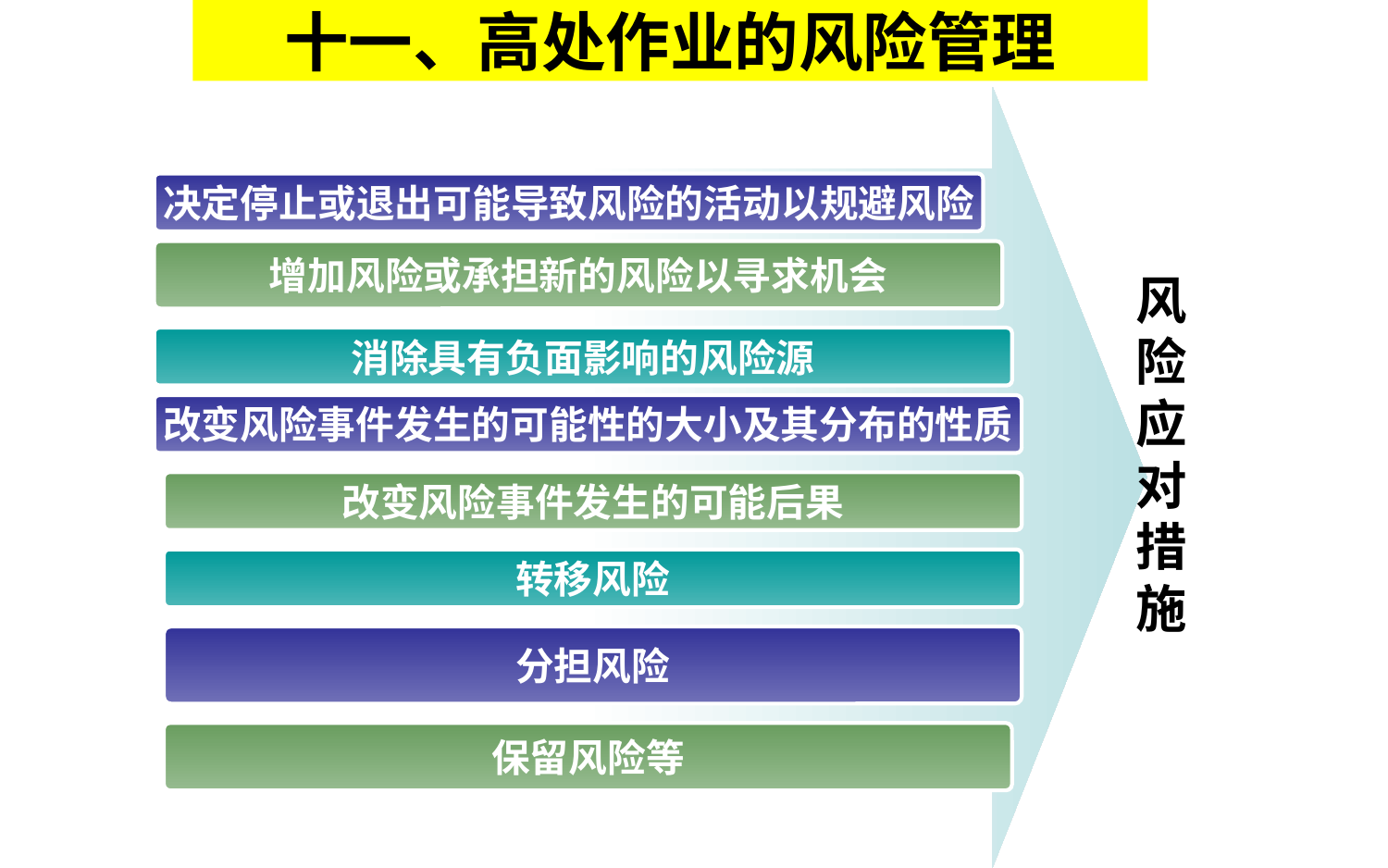

十一、高处作业的风险管理

决定停止或退出可能导致风险的活动以规避风险
增加风险或承担新的风险以寻求机会
风险应对措施
消除具有负面影响的风险源
改变风险事件发生的可能性的大小及其分布的性质
改变风险事件发生的可能后果
转移风险
分担风险
保留风险等